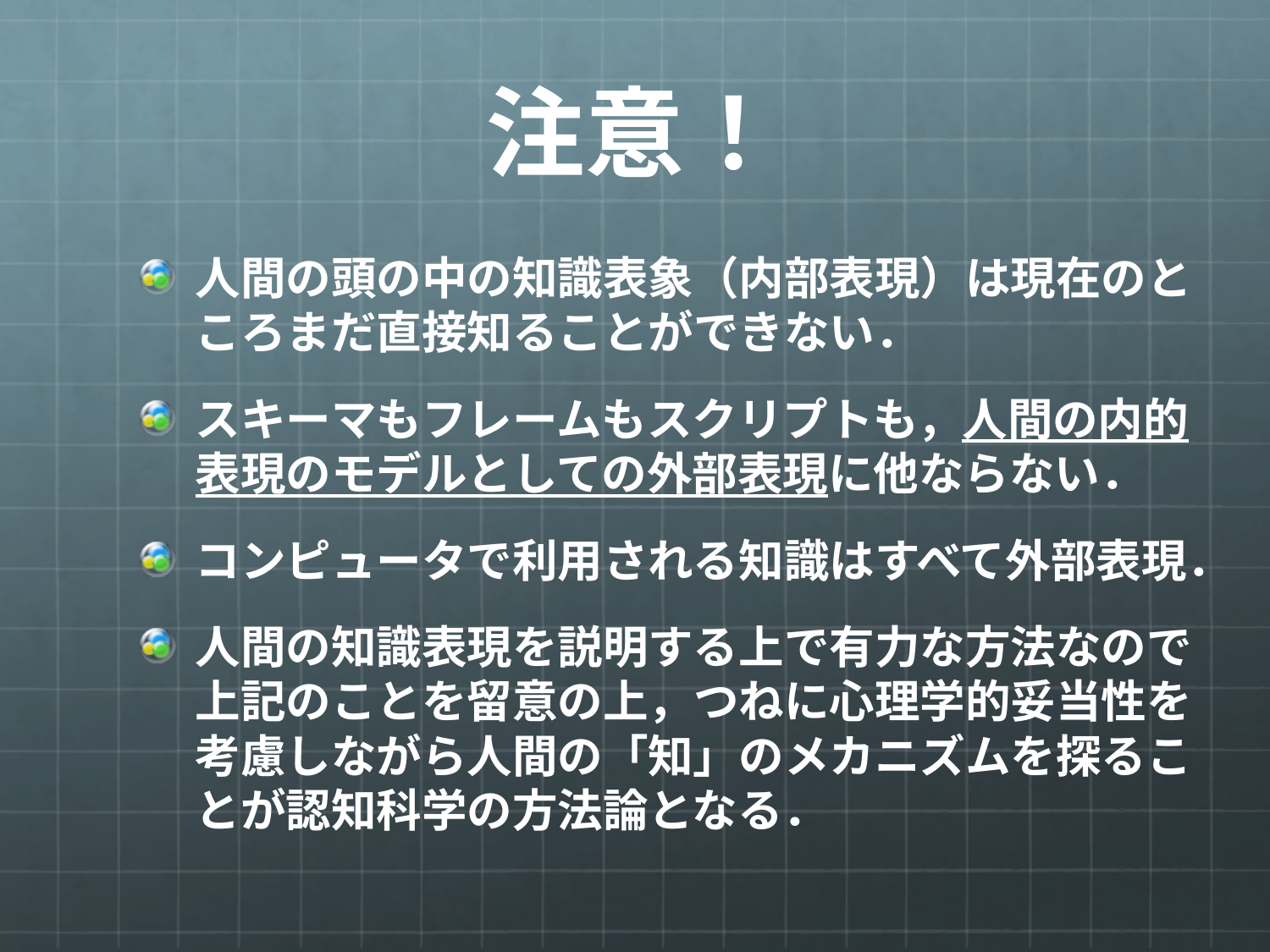

# 注意！
人間の頭の中の知識表象（内部表現）は現在のところまだ直接知ることができない．
スキーマもフレームもスクリプトも，人間の内的表現のモデルとしての外部表現に他ならない．
コンピュータで利用される知識はすべて外部表現．
人間の知識表現を説明する上で有力な方法なので上記のことを留意の上，つねに心理学的妥当性を考慮しながら人間の「知」のメカニズムを探ることが認知科学の方法論となる．